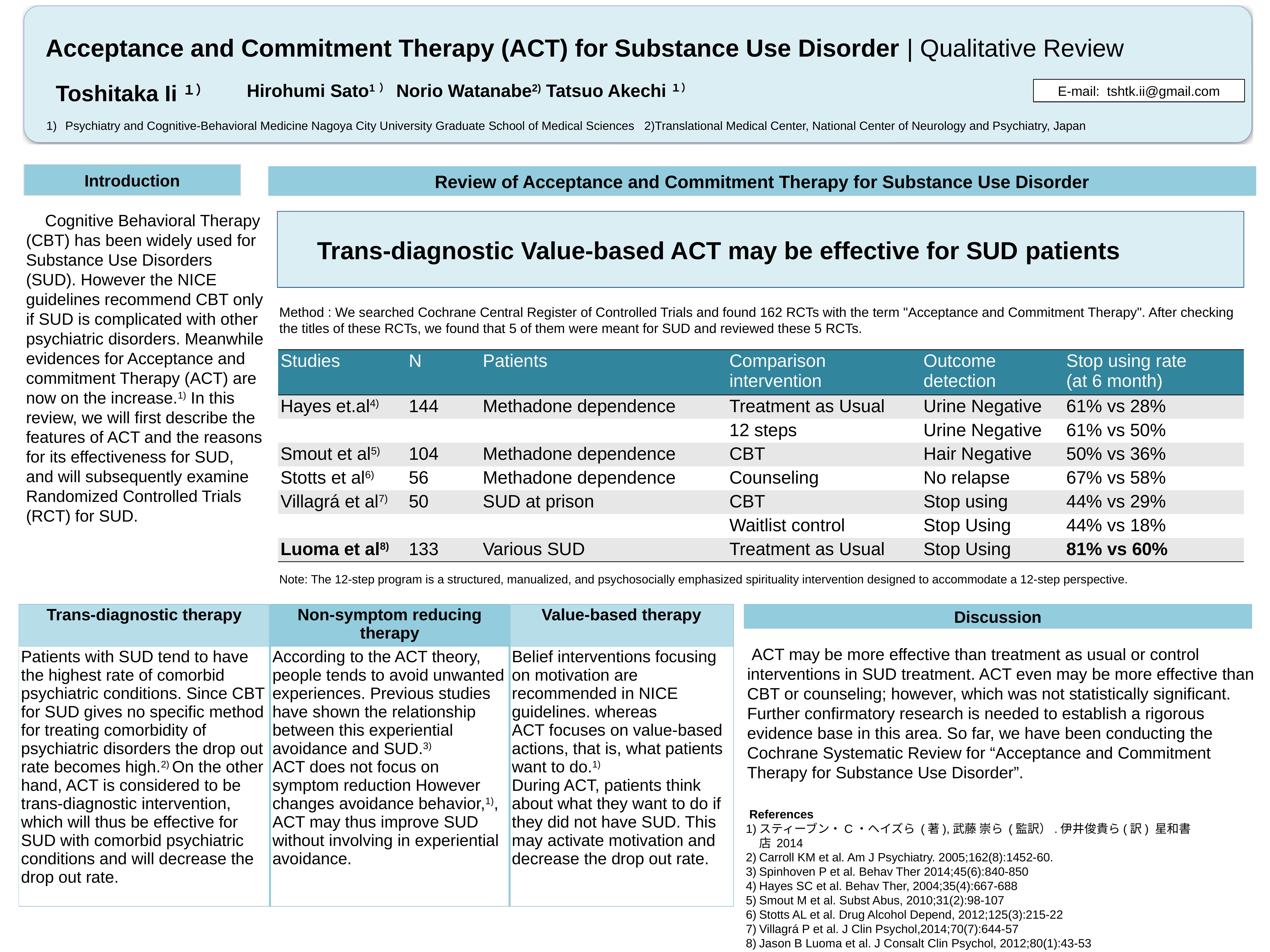

Acceptance and Commitment Therapy (ACT) for Substance Use Disorder | Qualitative Review

Toshitaka Ii１）
Hirohumi Sato1） Norio Watanabe2) Tatsuo Akechi１）
E-mail:  tshtk.ii@gmail.com
Psychiatry and Cognitive-Behavioral Medicine Nagoya City University Graduate School of Medical Sciences   2)Translational Medical Center, National Center of Neurology and Psychiatry, Japan
Introduction
Review of Acceptance and Commitment Therapy for Substance Use Disorder
　 Cognitive Behavioral Therapy (CBT) has been widely used for Substance Use Disorders (SUD). However the NICE guidelines recommend CBT only if SUD is complicated with other psychiatric disorders. Meanwhile evidences for Acceptance and commitment Therapy (ACT) are now on the increase.1) In this review, we will first describe the features of ACT and the reasons for its effectiveness for SUD, and will subsequently examine Randomized Controlled Trials (RCT) for SUD.

Trans-diagnostic Value-based ACT may be effective for SUD patients

Method : We searched Cochrane Central Register of Controlled Trials and found 162 RCTs with the term "Acceptance and Commitment Therapy". After checking the titles of these RCTs, we found that 5 of them were meant for SUD and reviewed these 5 RCTs.
| Studies | N | Patients | Comparison intervention | Outcome detection | Stop using rate (at 6 month) |
| --- | --- | --- | --- | --- | --- |
| Hayes et.al4) | 144 | Methadone dependence | Treatment as Usual | Urine Negative | 61% vs 28% |
|  |  |  | 12 steps | Urine Negative | 61% vs 50% |
| Smout et al5) | 104 | Methadone dependence | CBT | Hair Negative | 50% vs 36% |
| Stotts et al6) | 56 | Methadone dependence | Counseling | No relapse | 67% vs 58% |
| Villagrá et al7) | 50 | SUD at prison | CBT | Stop using | 44% vs 29% |
|  |  |  | Waitlist control | Stop Using | 44% vs 18% |
| Luoma et al8) | 133 | Various SUD | Treatment as Usual | Stop Using | 81% vs 60% |

Note: The 12-step program is a structured, manualized, and psychosocially emphasized spirituality intervention designed to accommodate a 12-step perspective.
| Trans-diagnostic therapy | Non-symptom reducing therapy | Value-based therapy |
| --- | --- | --- |
| Patients with SUD tend to have the highest rate of comorbid psychiatric conditions. Since CBT for SUD gives no specific method for treating comorbidity of psychiatric disorders the drop out rate becomes high.2) On the other hand, ACT is considered to be trans-diagnostic intervention, which will thus be effective for SUD with comorbid psychiatric conditions and will decrease the drop out rate. | According to the ACT theory, people tends to avoid unwanted experiences. Previous studies have shown the relationship between this experiential avoidance and SUD.3) ACT does not focus on symptom reduction However changes avoidance behavior,1), ACT may thus improve SUD without involving in experiential avoidance. | Belief interventions focusing on motivation are recommended in NICE guidelines. whereas ACT focuses on value-based actions, that is, what patients want to do.1) During ACT, patients think about what they want to do if they did not have SUD. This may activate motivation and decrease the drop out rate. |
Discussion
 ACT may be more effective than treatment as usual or control interventions in SUD treatment. ACT even may be more effective than CBT or counseling; however, which was not statistically significant.
Further confirmatory research is needed to establish a rigorous evidence base in this area. So far, we have been conducting the Cochrane Systematic Review for “Acceptance and Commitment Therapy for Substance Use Disorder”.
 References
スティーブン・C・ヘイズら (著),武藤 崇ら (監訳）.伊井俊貴ら(訳) 星和書店 2014
Carroll KM et al. Am J Psychiatry. 2005;162(8):1452-60.
Spinhoven P et al. Behav Ther 2014;45(6):840-850
Hayes SC et al. Behav Ther, 2004;35(4):667-688
Smout M et al. Subst Abus, 2010;31(2):98-107
Stotts AL et al. Drug Alcohol Depend, 2012;125(3):215-22
Villagrá P et al. J Clin Psychol,2014;70(7):644-57
Jason B Luoma et al. J Consalt Clin Psychol, 2012;80(1):43-53